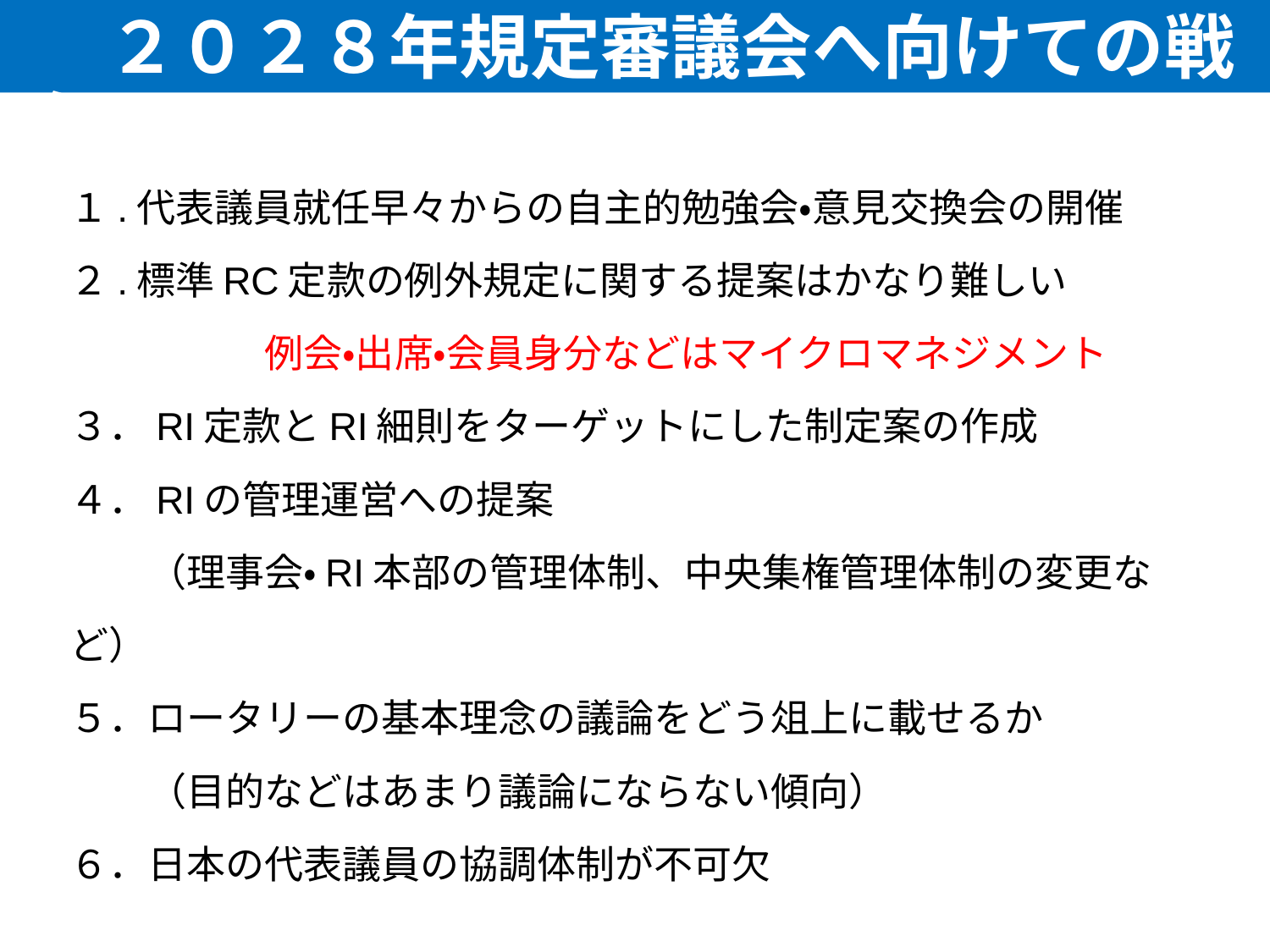

２０２８年規定審議会へ向けての戦略
１.代表議員就任早々からの自主的勉強会・意見交換会の開催
２.標準RC定款の例外規定に関する提案はかなり難しい
　　　　　例会・出席・会員身分などはマイクロマネジメント
３．RI定款とRI細則をターゲットにした制定案の作成
４．RIの管理運営への提案　
　　（理事会・RI本部の管理体制、中央集権管理体制の変更など）
５．ロータリーの基本理念の議論をどう俎上に載せるか
　　（目的などはあまり議論にならない傾向）
６．日本の代表議員の協調体制が不可欠

16